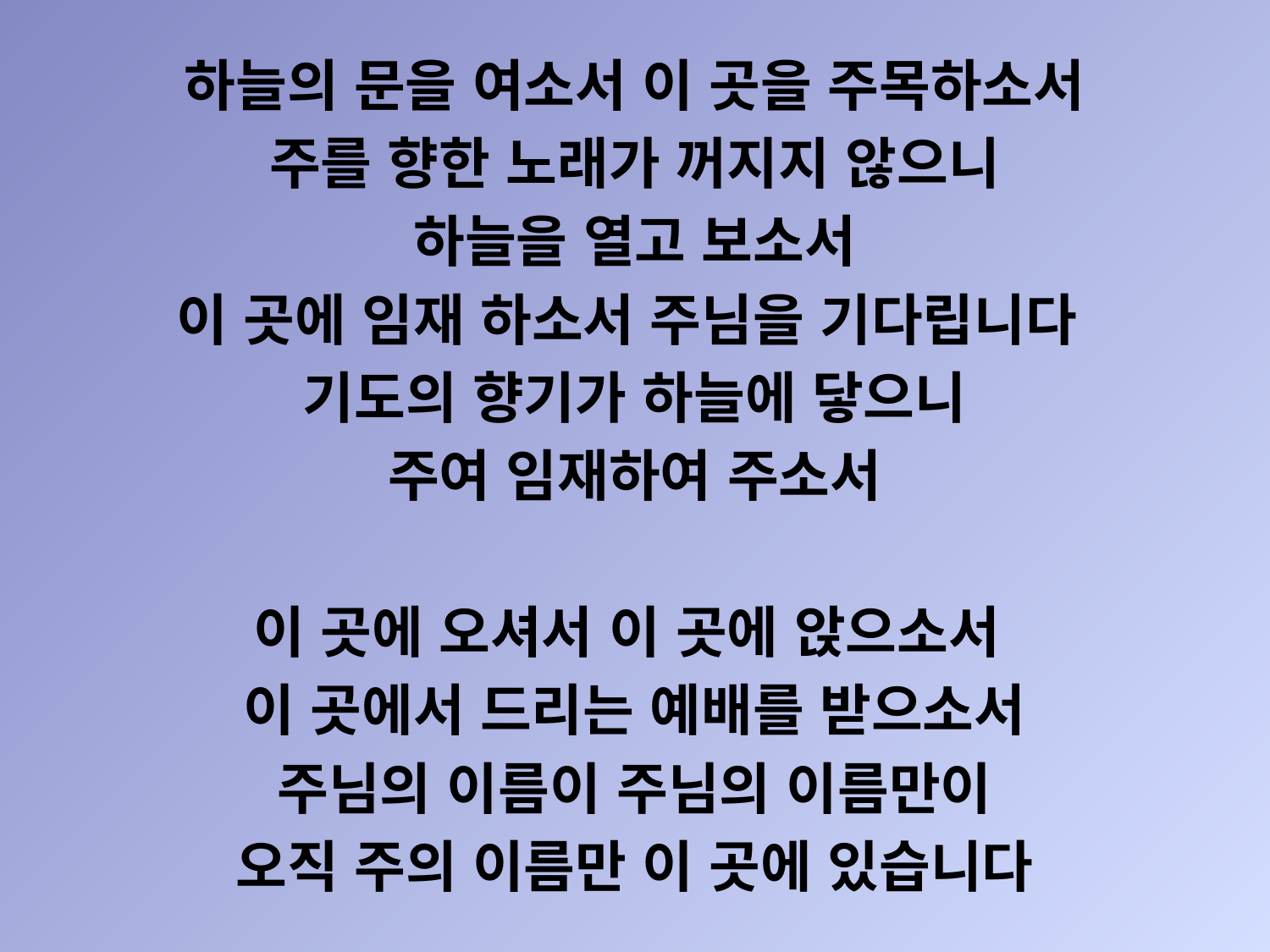

하늘의 문을 여소서 이 곳을 주목하소서
주를 향한 노래가 꺼지지 않으니
하늘을 열고 보소서
이 곳에 임재 하소서 주님을 기다립니다
기도의 향기가 하늘에 닿으니
주여 임재하여 주소서

이 곳에 오셔서 이 곳에 앉으소서
이 곳에서 드리는 예배를 받으소서
주님의 이름이 주님의 이름만이
오직 주의 이름만 이 곳에 있습니다